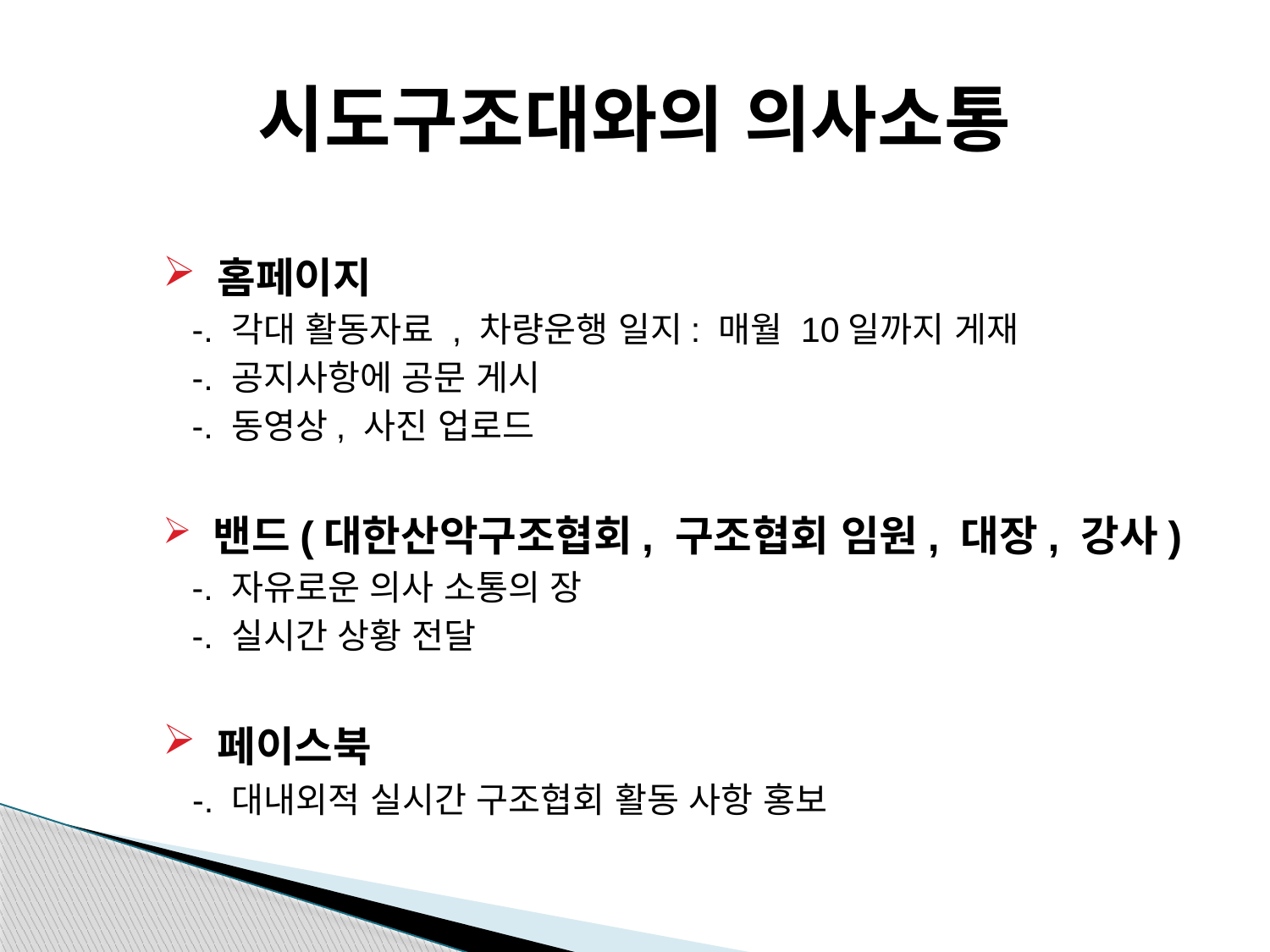

# 시도구조대와의 의사소통

 홈페이지
   -. 각대 활동자료 , 차량운행 일지: 매월 10일까지 게재
   -. 공지사항에 공문 게시
   -. 동영상, 사진 업로드

 밴드(대한산악구조협회, 구조협회 임원, 대장, 강사)
   -. 자유로운 의사 소통의 장
   -. 실시간 상황 전달

 페이스북
   -. 대내외적 실시간 구조협회 활동 사항 홍보